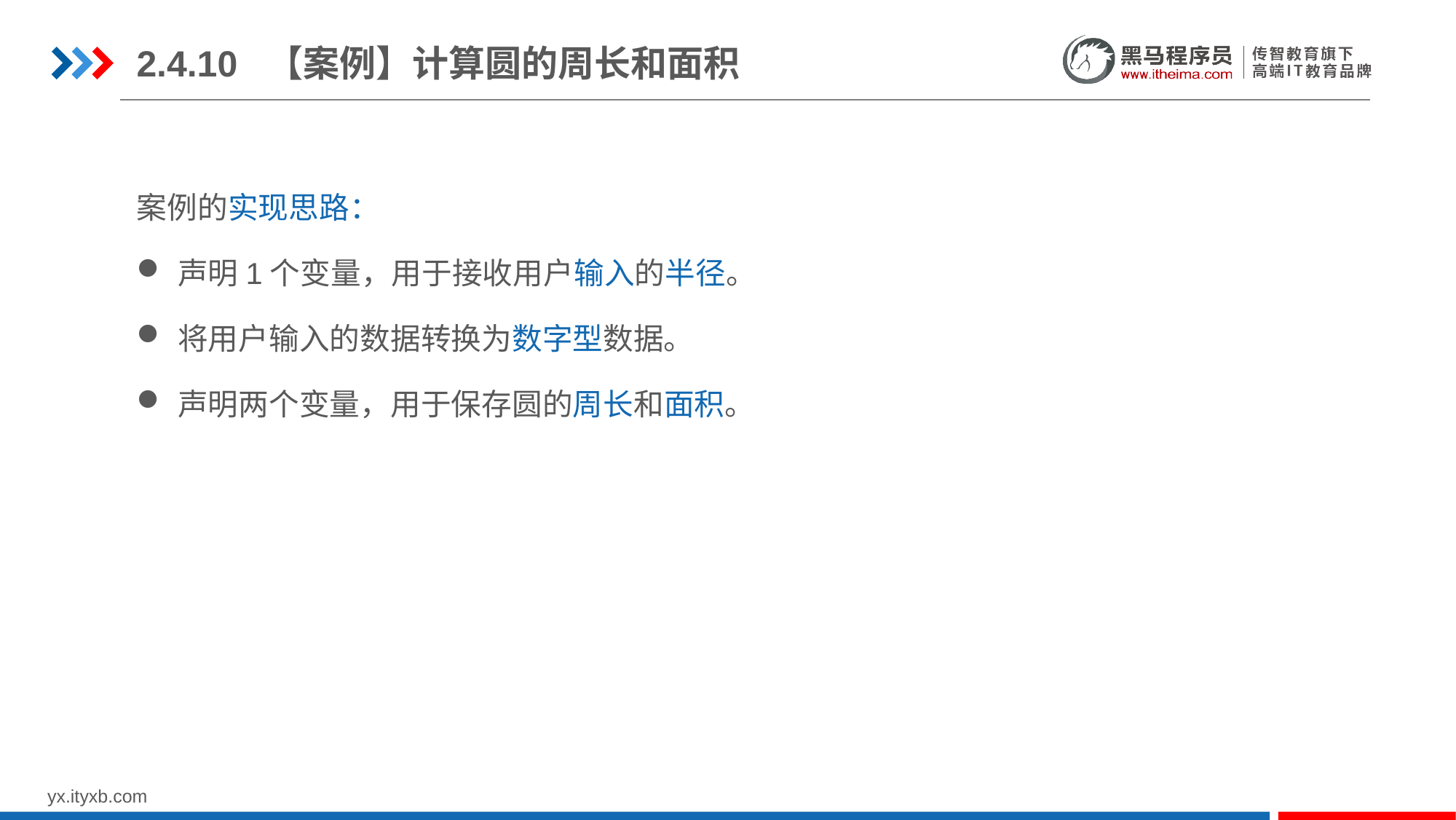

2.4.10  【案例】计算圆的周长和面积
案例的实现思路：

声明1个变量，用于接收用户输入的半径。

将用户输入的数据转换为数字型数据。

声明两个变量，用于保存圆的周长和面积。